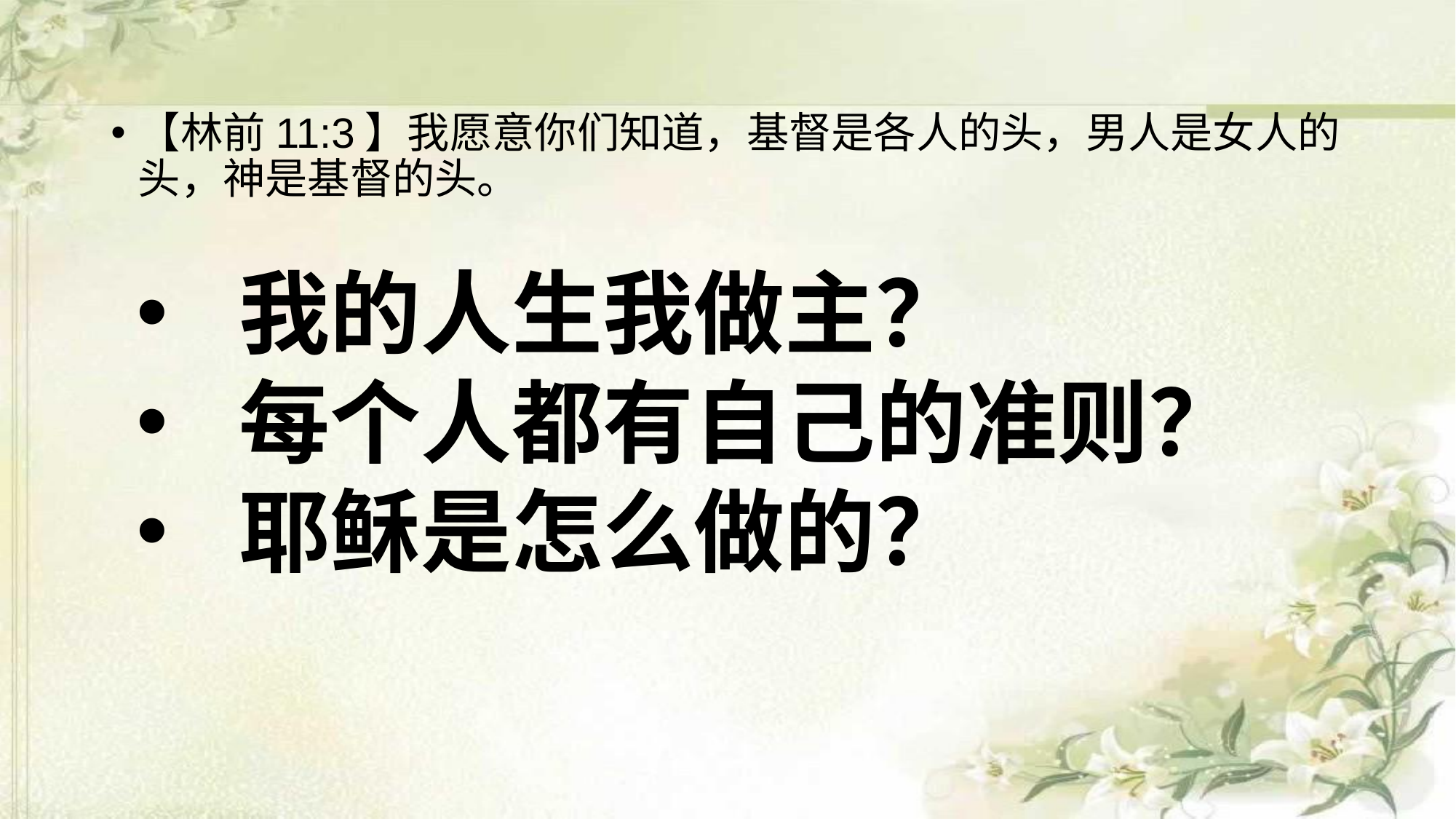

【林前11:3】我愿意你们知道，基督是各人的头，男人是女人的头，神是基督的头。

我的人生我做主？
每个人都有自己的准则？
耶稣是怎么做的？